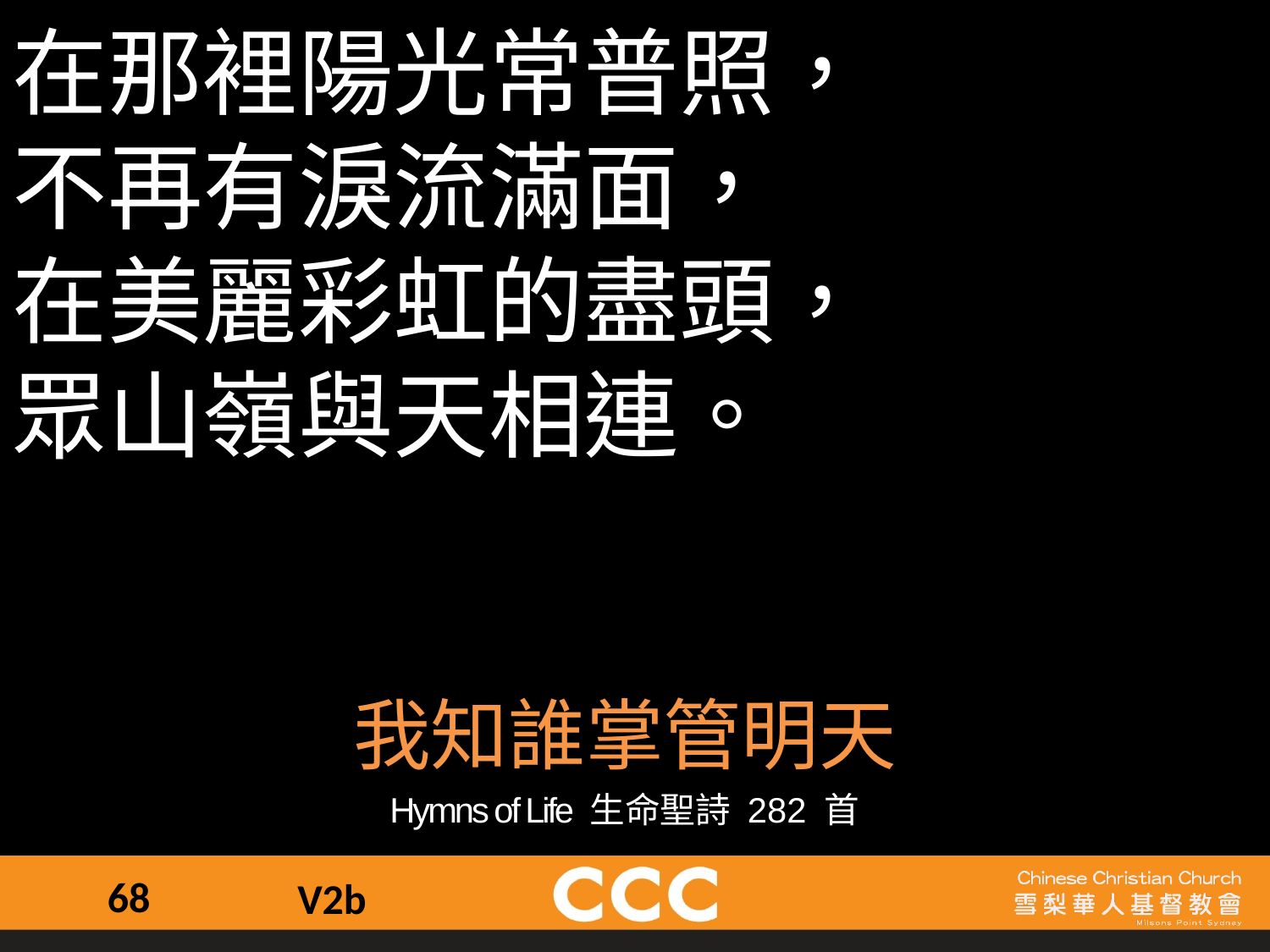

在那裡陽光常普照，
不再有淚流滿面，
在美麗彩虹的盡頭，
眾山嶺與天相連。
我知誰掌管明天
Hymns of Life 生命聖詩 282 首
68
V2b